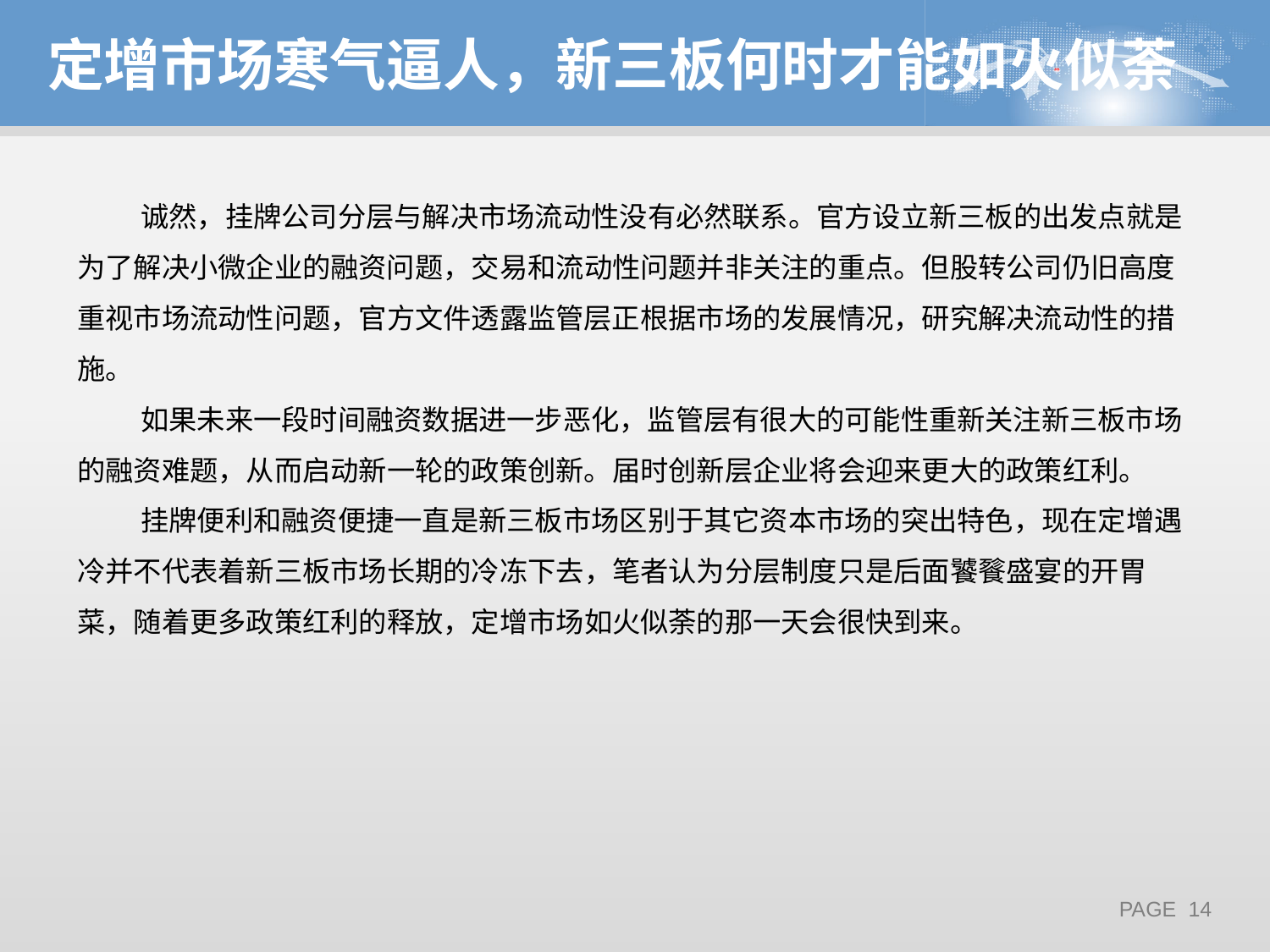

定增市场寒气逼人，新三板何时才能如火似荼
诚然，挂牌公司分层与解决市场流动性没有必然联系。官方设立新三板的出发点就是为了解决小微企业的融资问题，交易和流动性问题并非关注的重点。但股转公司仍旧高度重视市场流动性问题，官方文件透露监管层正根据市场的发展情况，研究解决流动性的措施。
如果未来一段时间融资数据进一步恶化，监管层有很大的可能性重新关注新三板市场的融资难题，从而启动新一轮的政策创新。届时创新层企业将会迎来更大的政策红利。
挂牌便利和融资便捷一直是新三板市场区别于其它资本市场的突出特色，现在定增遇冷并不代表着新三板市场长期的冷冻下去，笔者认为分层制度只是后面饕餮盛宴的开胃菜，随着更多政策红利的释放，定增市场如火似荼的那一天会很快到来。